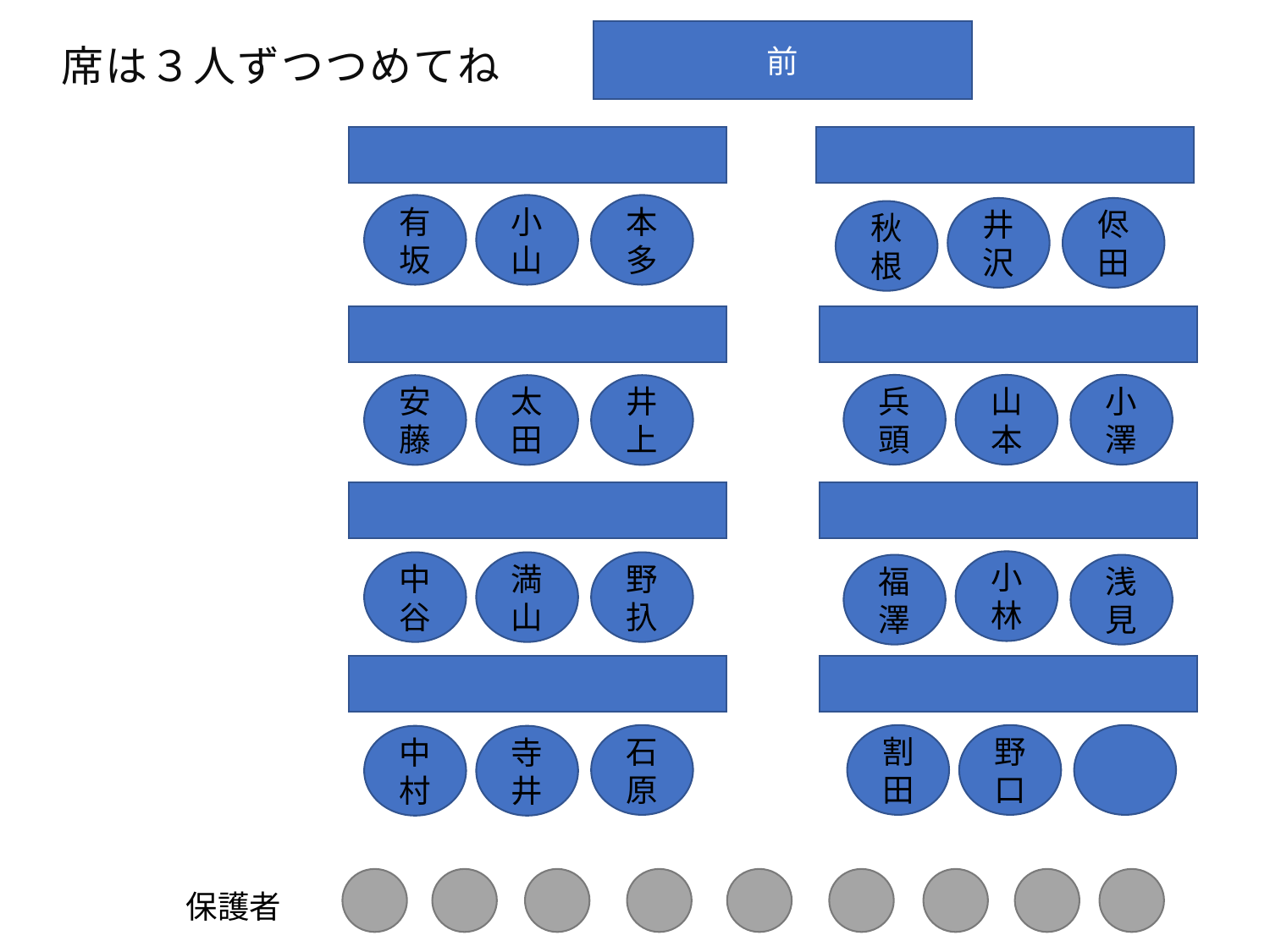

前
席は３人ずつつめてね

有坂
本多
小山
侭田
井沢
秋根

兵頭
山本
小澤
安藤
井上
太田

小林
中谷
野扖
満山
福澤
浅見

石原
割田

野口
中村
寺井

保護者